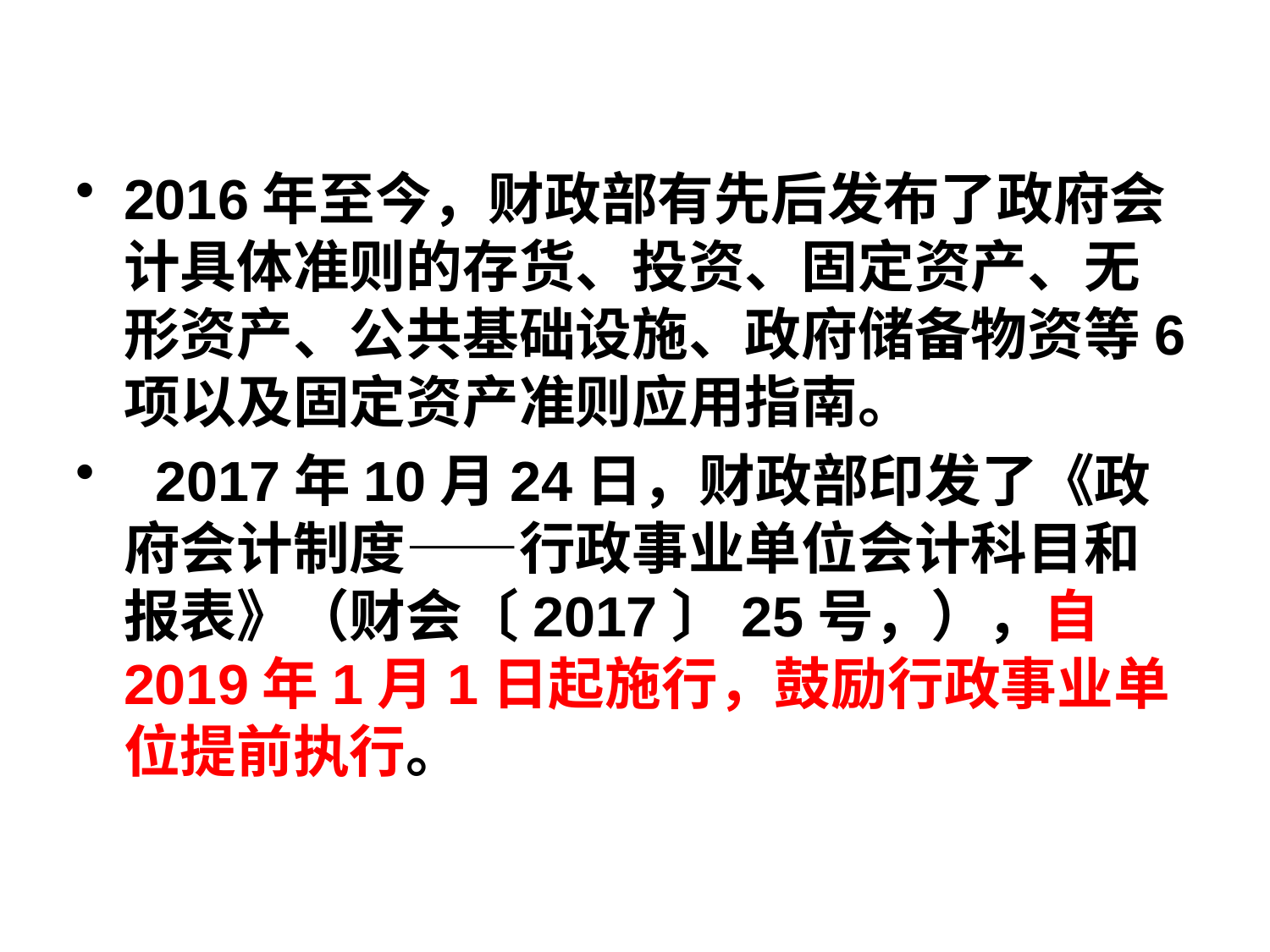

2016年至今，财政部有先后发布了政府会计具体准则的存货、投资、固定资产、无形资产、公共基础设施、政府储备物资等6项以及固定资产准则应用指南。
  2017年10月24日，财政部印发了《政府会计制度——行政事业单位会计科目和报表》（财会〔2017〕25号，），自2019年1月1日起施行，鼓励行政事业单位提前执行。